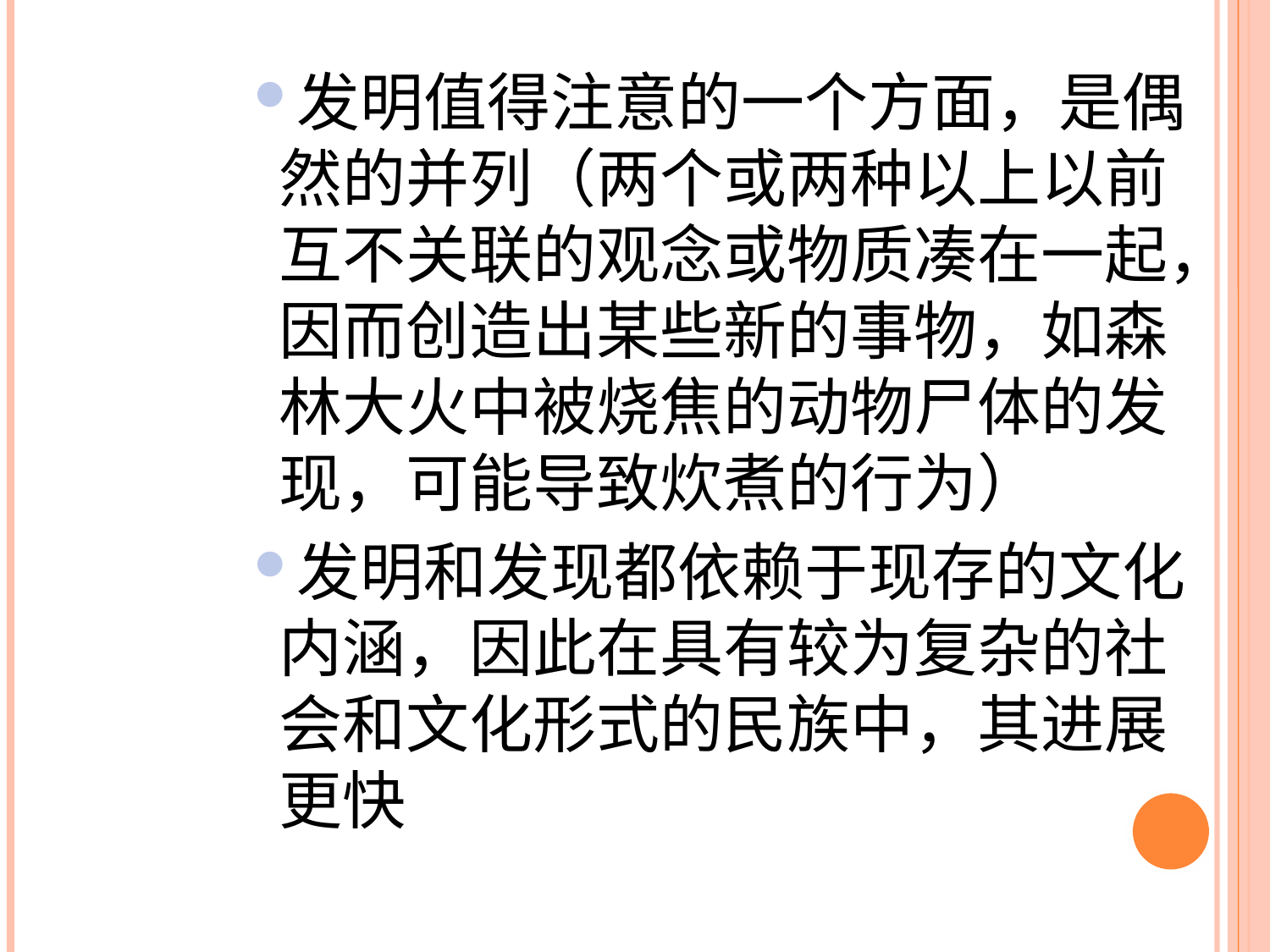

发明值得注意的一个方面，是偶然的并列（两个或两种以上以前互不关联的观念或物质凑在一起，因而创造出某些新的事物，如森林大火中被烧焦的动物尸体的发现，可能导致炊煮的行为）
发明和发现都依赖于现存的文化内涵，因此在具有较为复杂的社会和文化形式的民族中，其进展更快